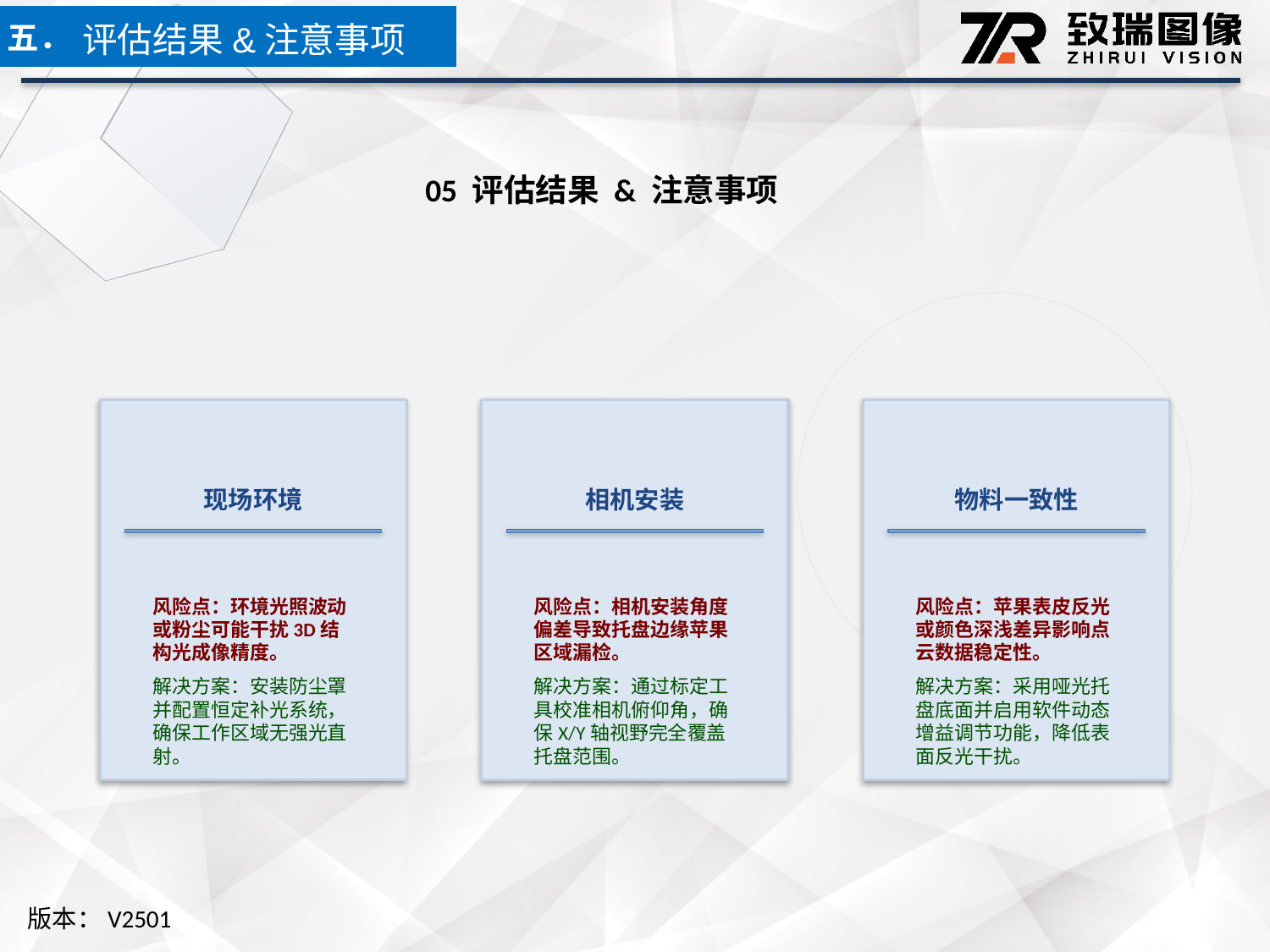

五．
评估结果&注意事项

05 评估结果 & 注意事项

现场环境

相机安装

物料一致性

风险点：环境光照波动或粉尘可能干扰3D结构光成像精度。
解决方案：安装防尘罩并配置恒定补光系统，确保工作区域无强光直射。

风险点：相机安装角度偏差导致托盘边缘苹果区域漏检。
解决方案：通过标定工具校准相机俯仰角，确保X/Y轴视野完全覆盖托盘范围。

风险点：苹果表皮反光或颜色深浅差异影响点云数据稳定性。
解决方案：采用哑光托盘底面并启用软件动态增益调节功能，降低表面反光干扰。